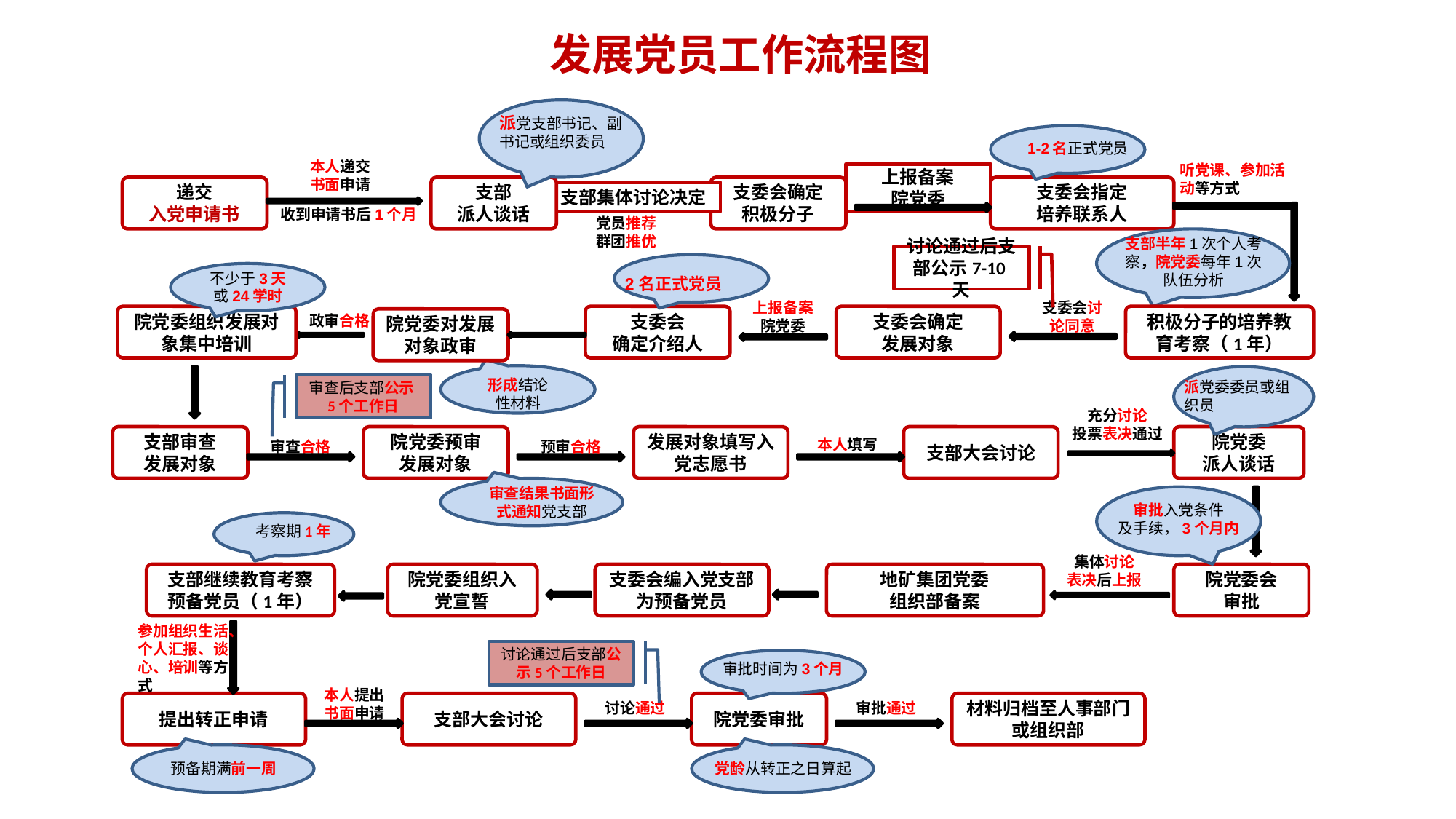

发展党员工作流程图

派党支部书记、副书记或组织委员

1-2名正式党员

本人递交
书面申请
听党课、参加活动等方式
上报备案
院党委
递交
入党申请书
支部
派人谈话
支委会确定
积极分子
支委会指定
培养联系人
支部集体讨论决定
收到申请书后1个月

党员推荐
群团推优

支部半年1次个人考察，院党委每年1次队伍分析

不少于3天
或24学时

上报备案
院党委
支委会讨
论同意

院党委组织发展对象集中培训
政审合格
支委会
确定介绍人
支委会确定
发展对象
积极分子的培养教育考察（1年）
院党委对发展对象政审

形成结论
性材料

派党委委员或组织员

充分讨论
投票表决通过

支部审查
发展对象
院党委预审
发展对象
发展对象填写入党志愿书
支部大会讨论
院党委
派人谈话
本人填写
审查合格
预审合格

审查结果书面形
式通知党支部

审批入党条件
及手续，3个月内

考察期1年

集体讨论
表决后上报
支部继续教育考察预备党员（1年）
院党委组织入党宣誓
支委会编入党支部为预备党员
地矿集团党委
组织部备案

参加组织生活、个人汇报、谈心、培训等方式

审批时间为3个月

本人提出
书面申请

提出转正申请
支部大会讨论
讨论通过
院党委审批
审批通过
材料归档至人事部门或组织部

院党委会
审批

讨论通过后支部公示7-10天

2名正式党员
审查后支部公示5个工作日

讨论通过后支部公示5个工作日

党龄从转正之日算起
预备期满前一周